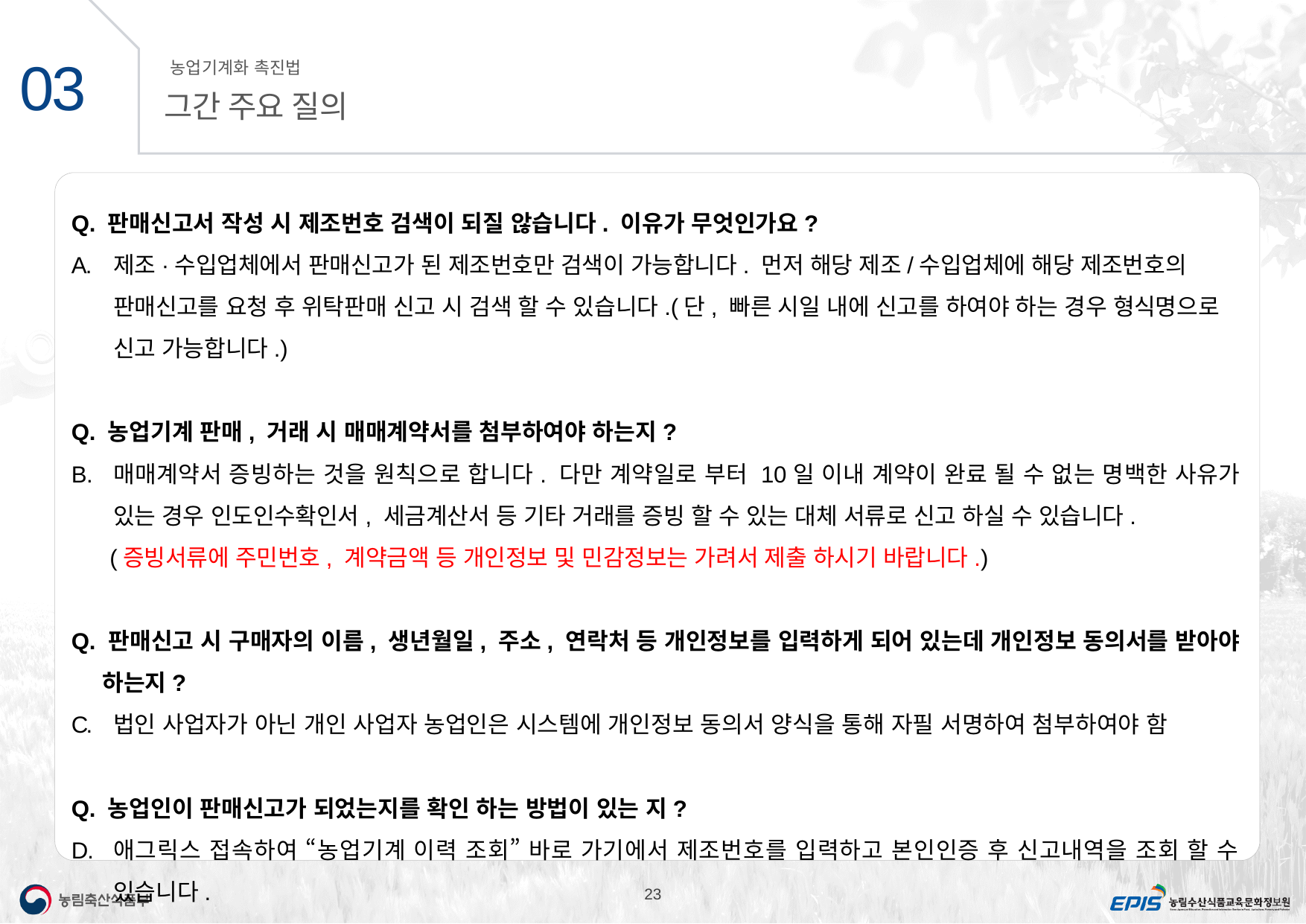

03
농업기계화 촉진법
그간 주요 질의

Q. 판매신고서 작성 시 제조번호 검색이 되질 않습니다. 이유가 무엇인가요?
제조·수입업체에서 판매신고가 된 제조번호만 검색이 가능합니다. 먼저 해당 제조/수입업체에 해당 제조번호의 판매신고를 요청 후 위탁판매 신고 시 검색 할 수 있습니다.(단, 빠른 시일 내에 신고를 하여야 하는 경우 형식명으로 신고 가능합니다.)

Q. 농업기계 판매, 거래 시 매매계약서를 첨부하여야 하는지?
매매계약서 증빙하는 것을 원칙으로 합니다. 다만 계약일로 부터 10일 이내 계약이 완료 될 수 없는 명백한 사유가 있는 경우 인도인수확인서, 세금계산서 등 기타 거래를 증빙 할 수 있는 대체 서류로 신고 하실 수 있습니다.
      (증빙서류에 주민번호, 계약금액 등 개인정보 및 민감정보는 가려서 제출 하시기 바랍니다.)

Q. 판매신고 시 구매자의 이름, 생년월일, 주소, 연락처 등 개인정보를 입력하게 되어 있는데 개인정보 동의서를 받아야 하는지?
법인 사업자가 아닌 개인 사업자 농업인은 시스템에 개인정보 동의서 양식을 통해 자필 서명하여 첨부하여야 함

Q. 농업인이 판매신고가 되었는지를 확인 하는 방법이 있는 지?
애그릭스 접속하여 “농업기계 이력 조회” 바로 가기에서 제조번호를 입력하고 본인인증 후 신고내역을 조회 할 수 있습니다.